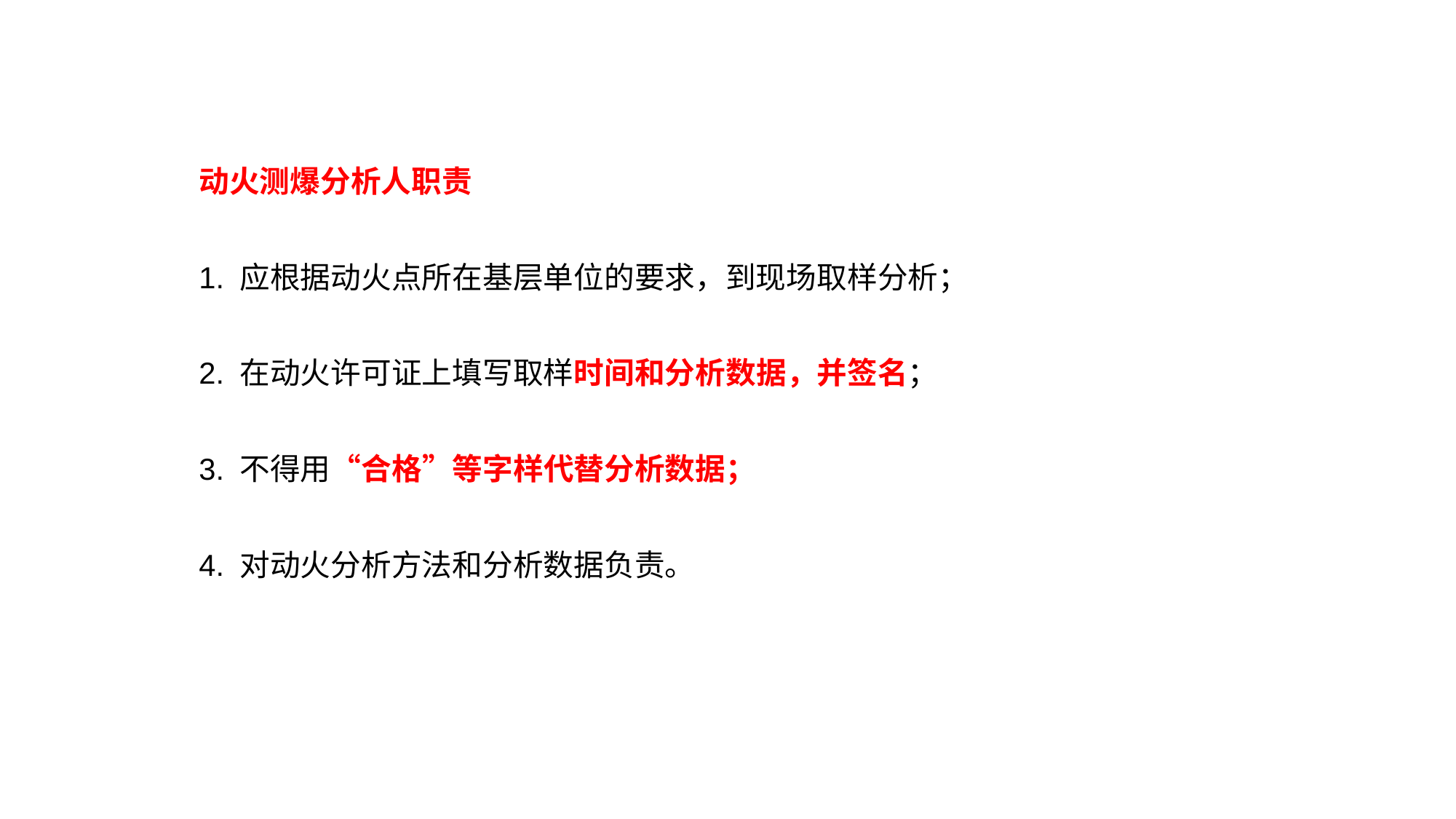

#
动火测爆分析人职责

1. 应根据动火点所在基层单位的要求，到现场取样分析；

2. 在动火许可证上填写取样时间和分析数据，并签名；

3. 不得用“合格”等字样代替分析数据；

4. 对动火分析方法和分析数据负责。